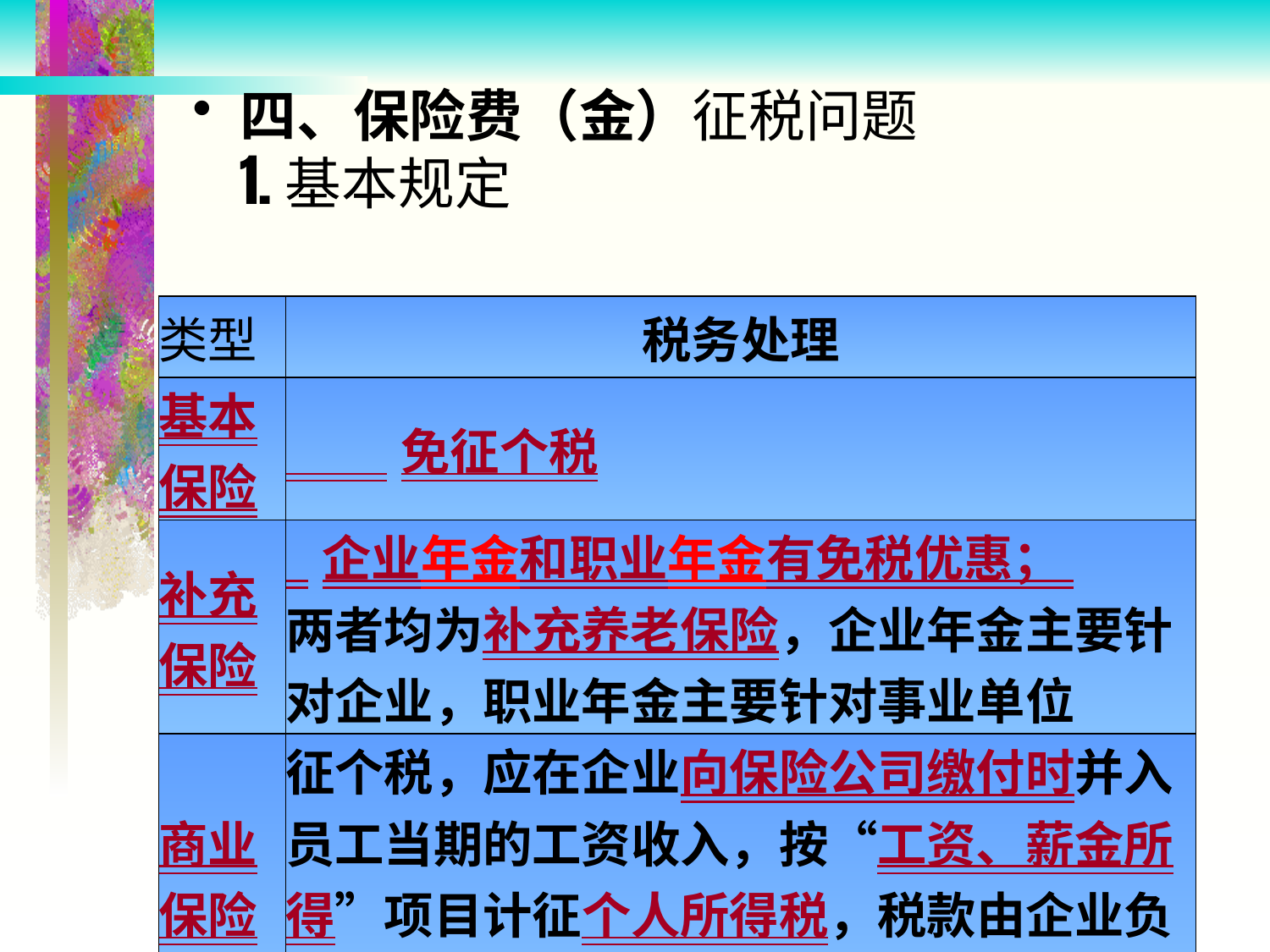

四、保险费（金）征税问题
1.基本规定

| 类型 | 税务处理 |
| --- | --- |
| 基本保险 | 免征个税 |
| 补充保险 | 企业年金和职业年金有免税优惠； 两者均为补充养老保险，企业年金主要针对企业，职业年金主要针对事业单位 |
| 商业保险 | 征个税，应在企业向保险公司缴付时并入员工当期的工资收入，按“工资、薪金所得”项目计征个人所得税，税款由企业负责代扣代缴 |